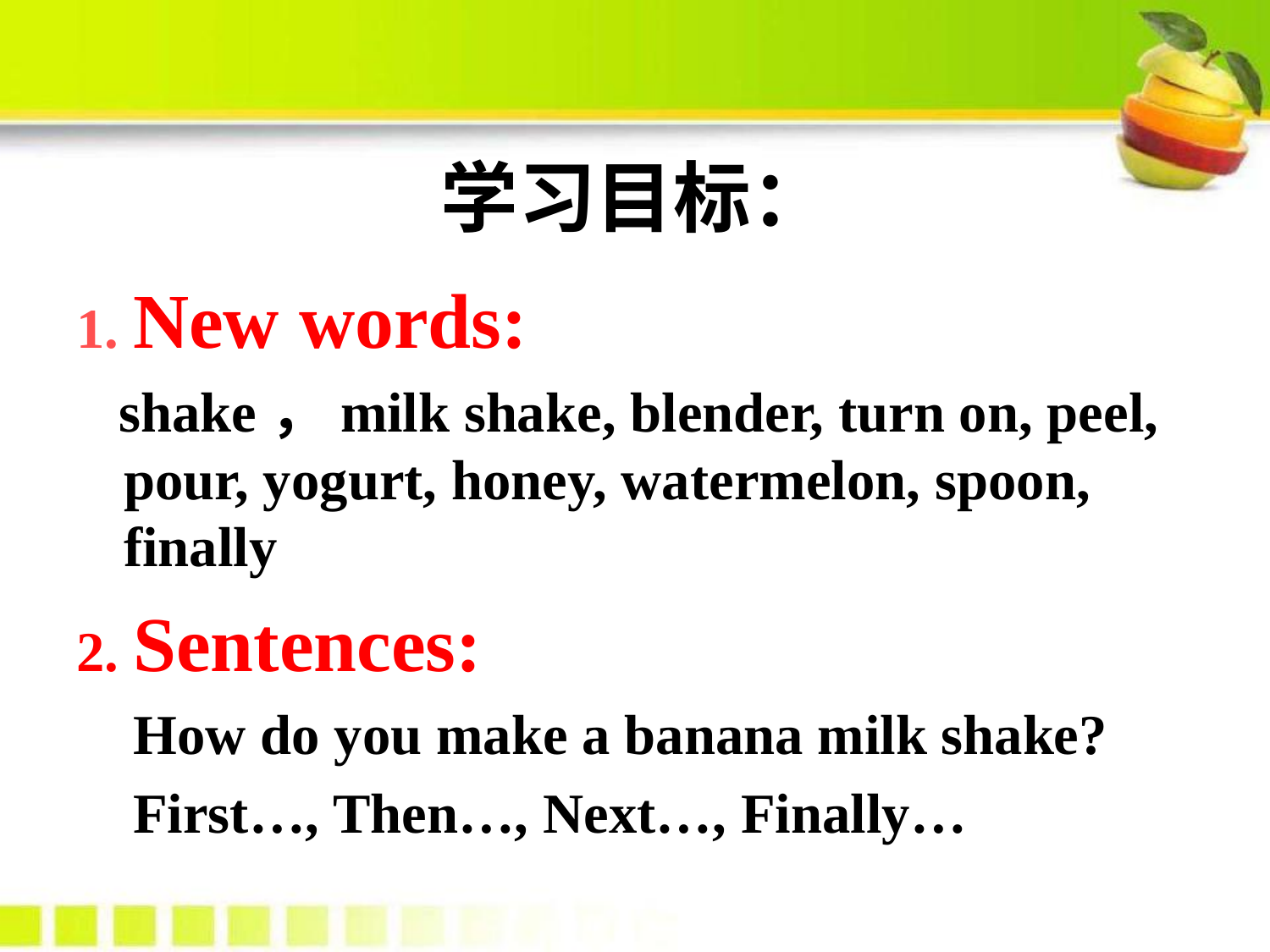

# 学习目标：
1. New words:
   shake，milk shake, blender, turn on, peel, pour, yogurt, honey, watermelon, spoon, finally
2. Sentences:
    How do you make a banana milk shake?
    First…, Then…, Next…, Finally…